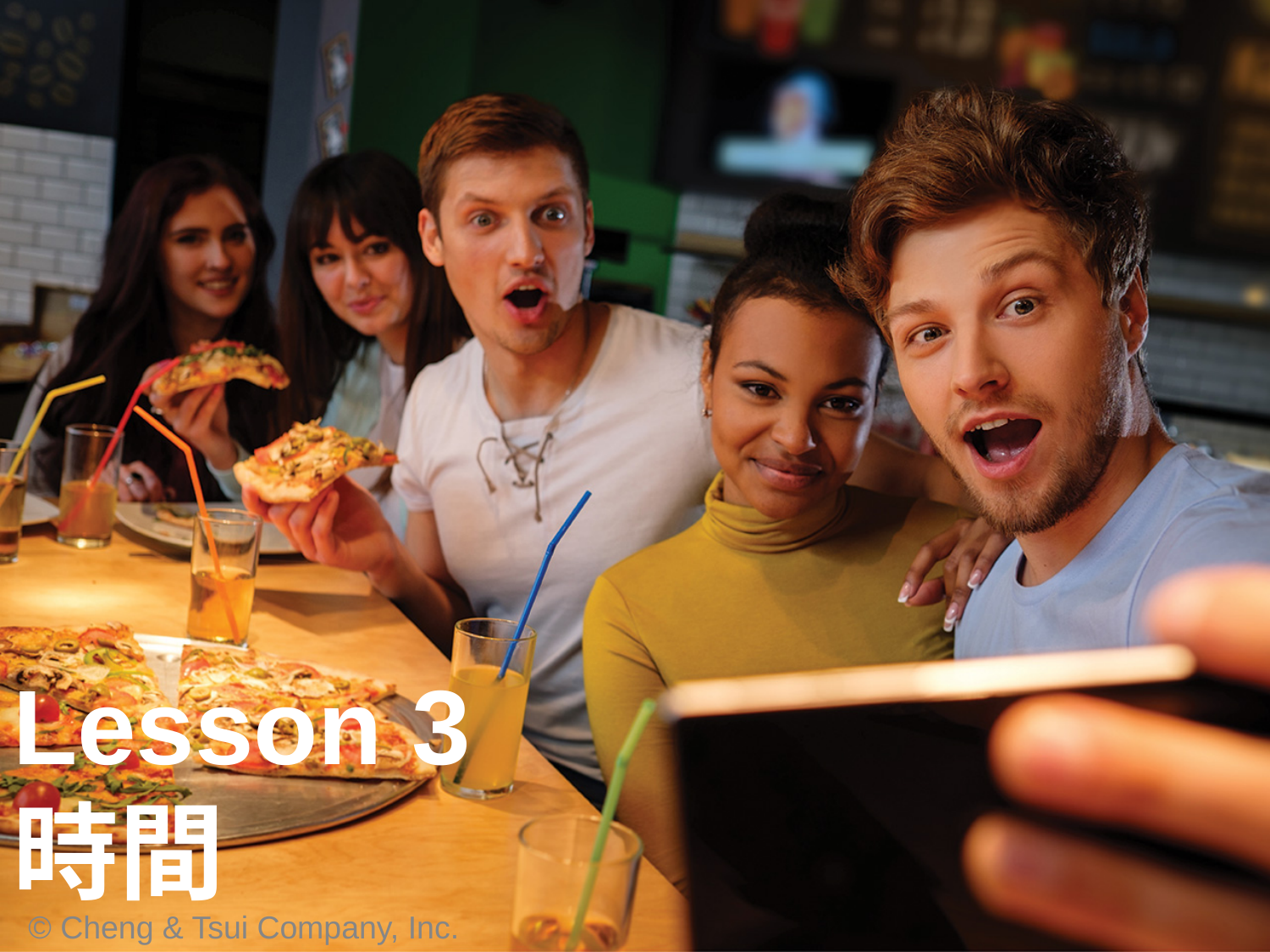

# Lesson 3 時間
© Cheng & Tsui Company, Inc.